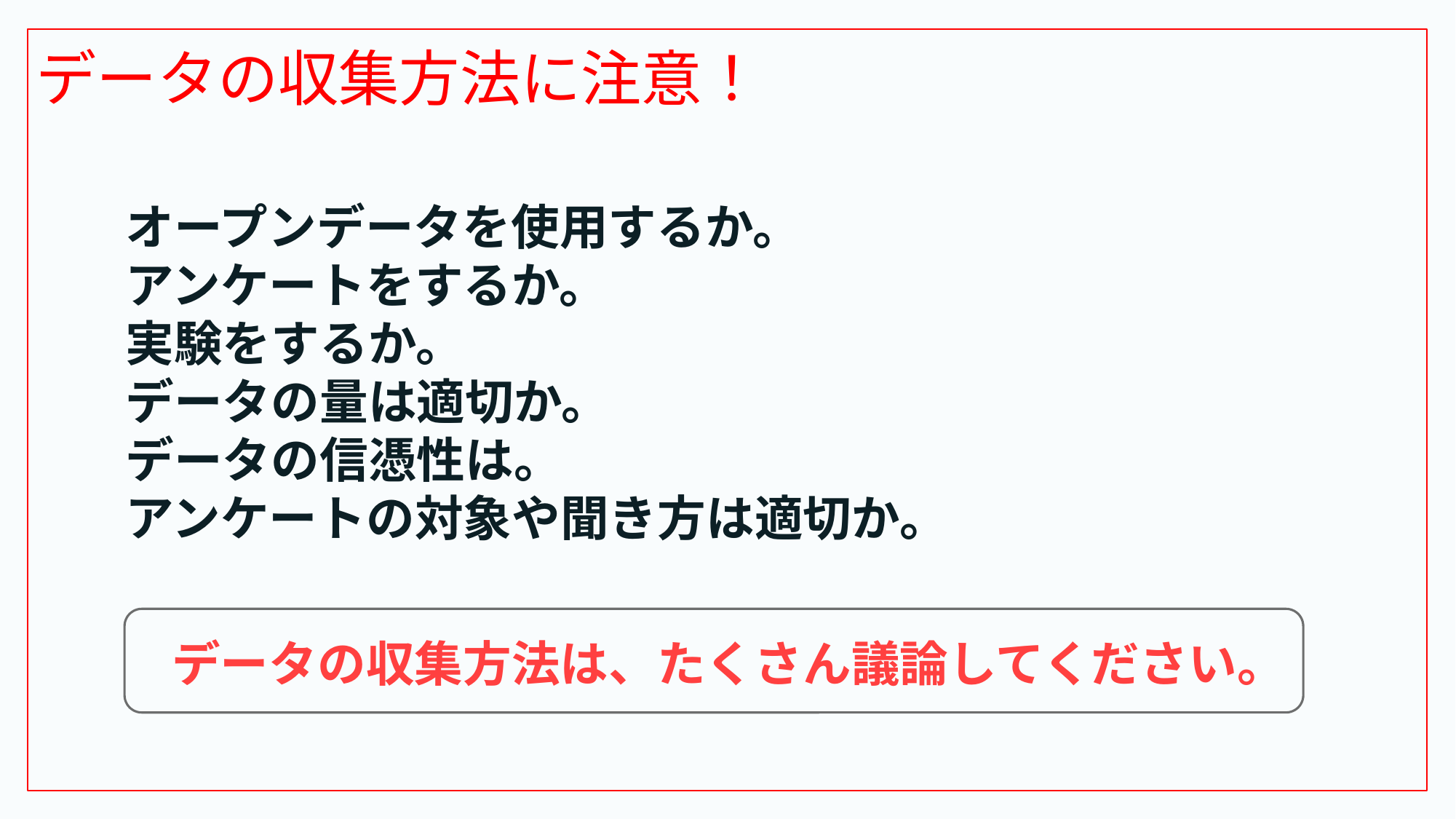

# データの収集方法に注意！
オープンデータを使用するか。
アンケートをするか。
実験をするか。
データの量は適切か。
データの信憑性は。
アンケートの対象や聞き方は適切か。

データの収集方法は、たくさん議論してください。